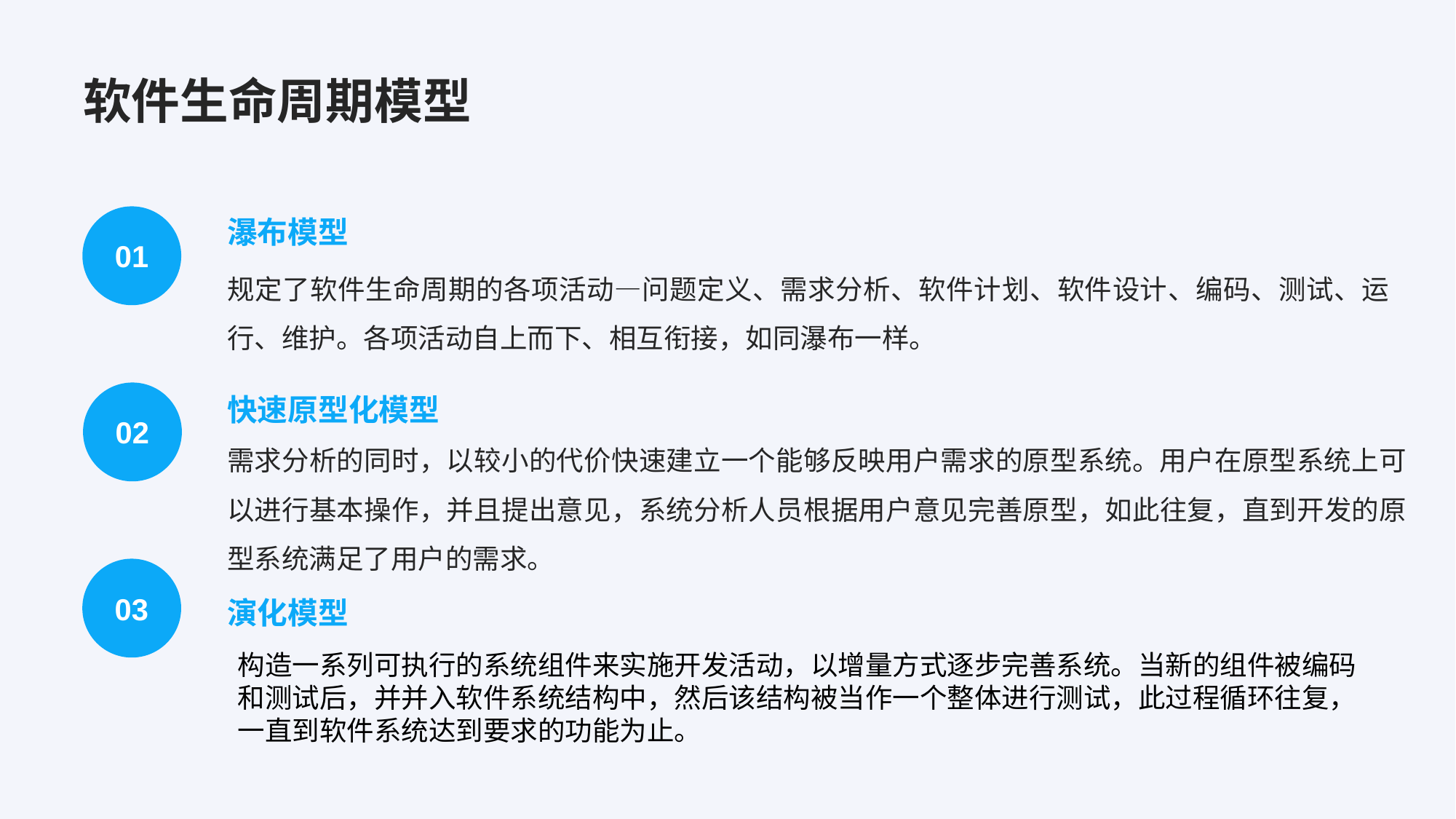

# 软件生命周期模型
瀑布模型
01
规定了软件生命周期的各项活动—问题定义、需求分析、软件计划、软件设计、编码、测试、运行、维护。各项活动自上而下、相互衔接，如同瀑布一样。
快速原型化模型
02
需求分析的同时，以较小的代价快速建立一个能够反映用户需求的原型系统。用户在原型系统上可以进行基本操作，并且提出意见，系统分析人员根据用户意见完善原型，如此往复，直到开发的原型系统满足了用户的需求。
03
演化模型
构造一系列可执行的系统组件来实施开发活动，以增量方式逐步完善系统。当新的组件被编码和测试后，并并入软件系统结构中，然后该结构被当作一个整体进行测试，此过程循环往复，一直到软件系统达到要求的功能为止。